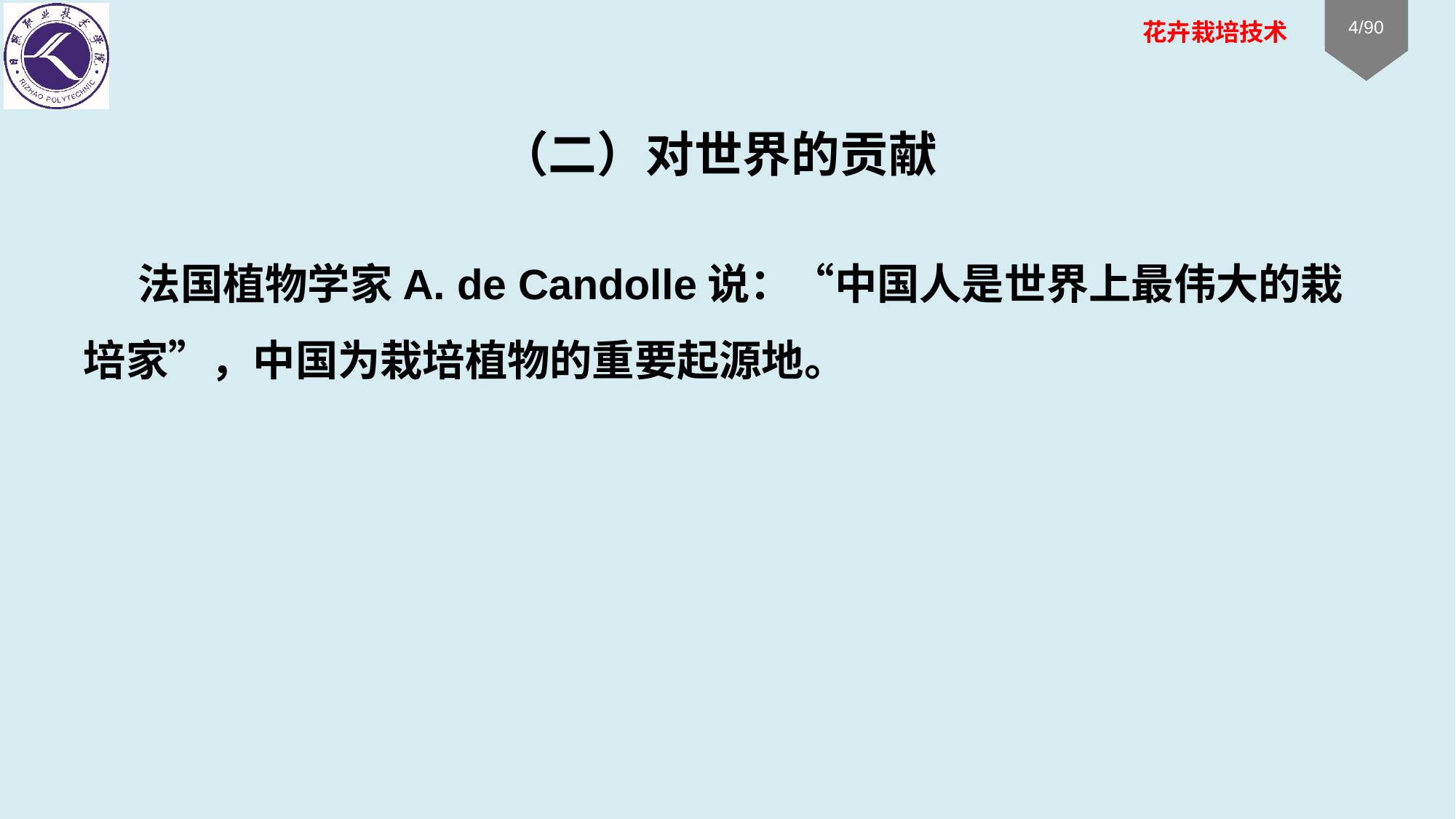

# （二）对世界的贡献
法国植物学家A. de Candolle说：“中国人是世界上最伟大的栽培家”，中国为栽培植物的重要起源地。